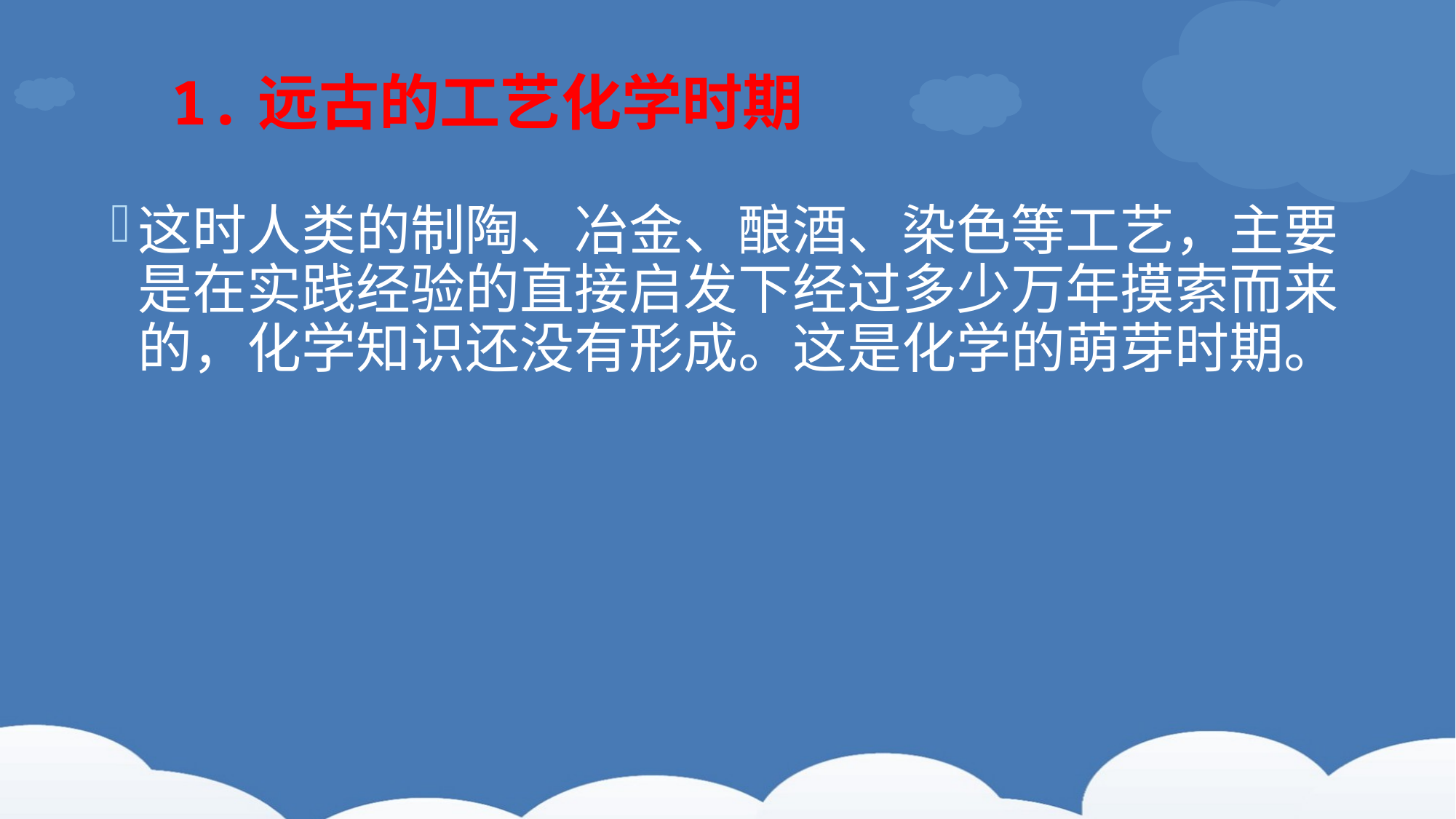

# 1.远古的工艺化学时期
这时人类的制陶、冶金、酿酒、染色等工艺，主要是在实践经验的直接启发下经过多少万年摸索而来的，化学知识还没有形成。这是化学的萌芽时期。